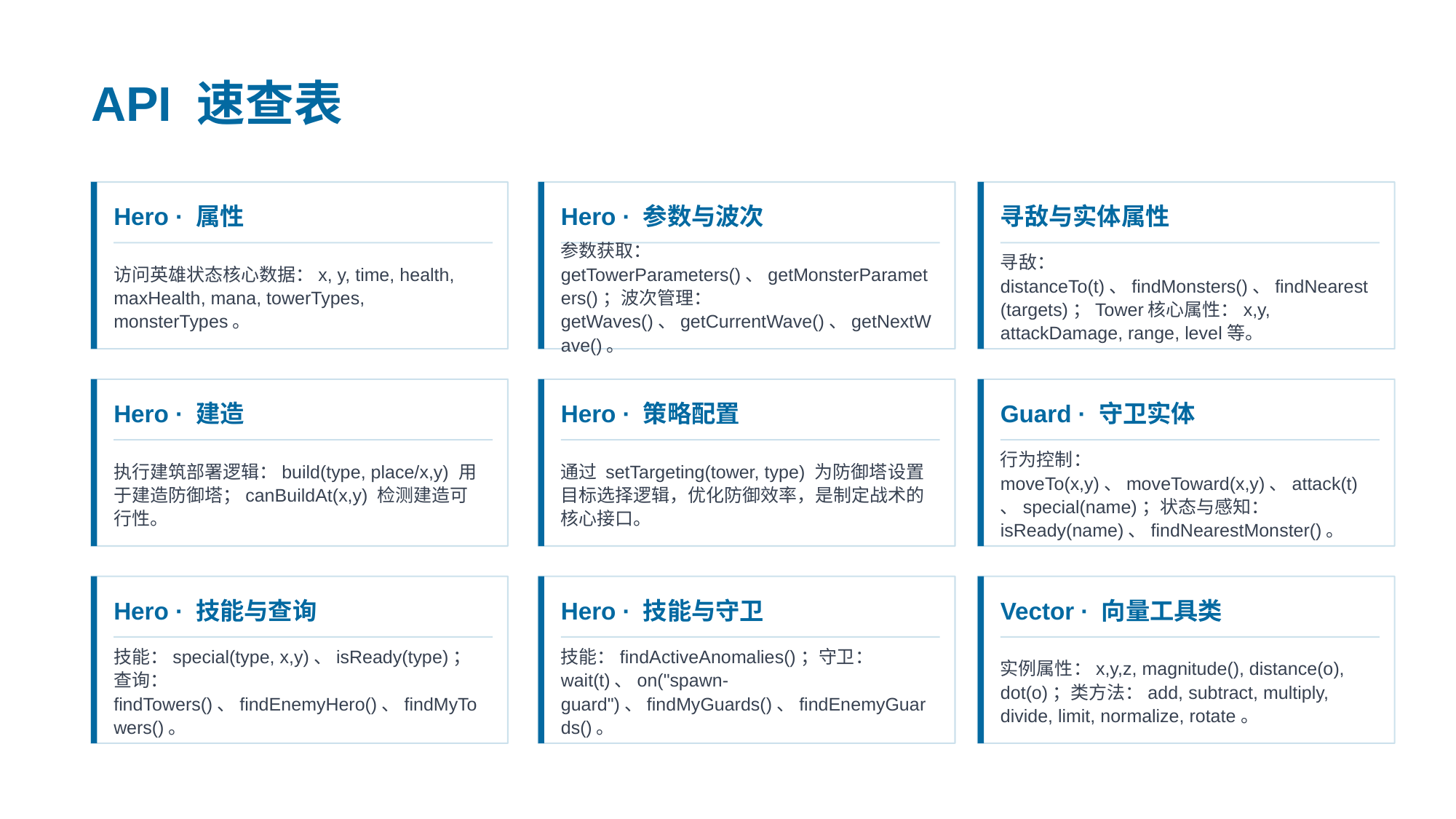

API 速查表

Hero · 属性
Hero · 参数与波次
寻敌与实体属性
访问英雄状态核心数据：x, y, time, health, maxHealth, mana, towerTypes, monsterTypes。
参数获取：getTowerParameters()、getMonsterParameters()；波次管理：getWaves()、getCurrentWave()、getNextWave()。
寻敌：distanceTo(t)、findMonsters()、findNearest(targets)；Tower核心属性：x,y, attackDamage, range, level等。

Hero · 建造
Hero · 策略配置
Guard · 守卫实体
执行建筑部署逻辑：build(type, place/x,y) 用于建造防御塔；canBuildAt(x,y) 检测建造可行性。
通过 setTargeting(tower, type) 为防御塔设置目标选择逻辑，优化防御效率，是制定战术的核心接口。
行为控制：moveTo(x,y)、moveToward(x,y)、attack(t)、special(name)；状态与感知：isReady(name)、findNearestMonster()。

Hero · 技能与查询
Hero · 技能与守卫
Vector · 向量工具类
技能：special(type, x,y)、isReady(type)；查询：findTowers()、findEnemyHero()、findMyTowers()。
技能：findActiveAnomalies()；守卫：wait(t)、on("spawn-guard")、findMyGuards()、findEnemyGuards()。
实例属性：x,y,z, magnitude(), distance(o), dot(o)；类方法：add, subtract, multiply, divide, limit, normalize, rotate。